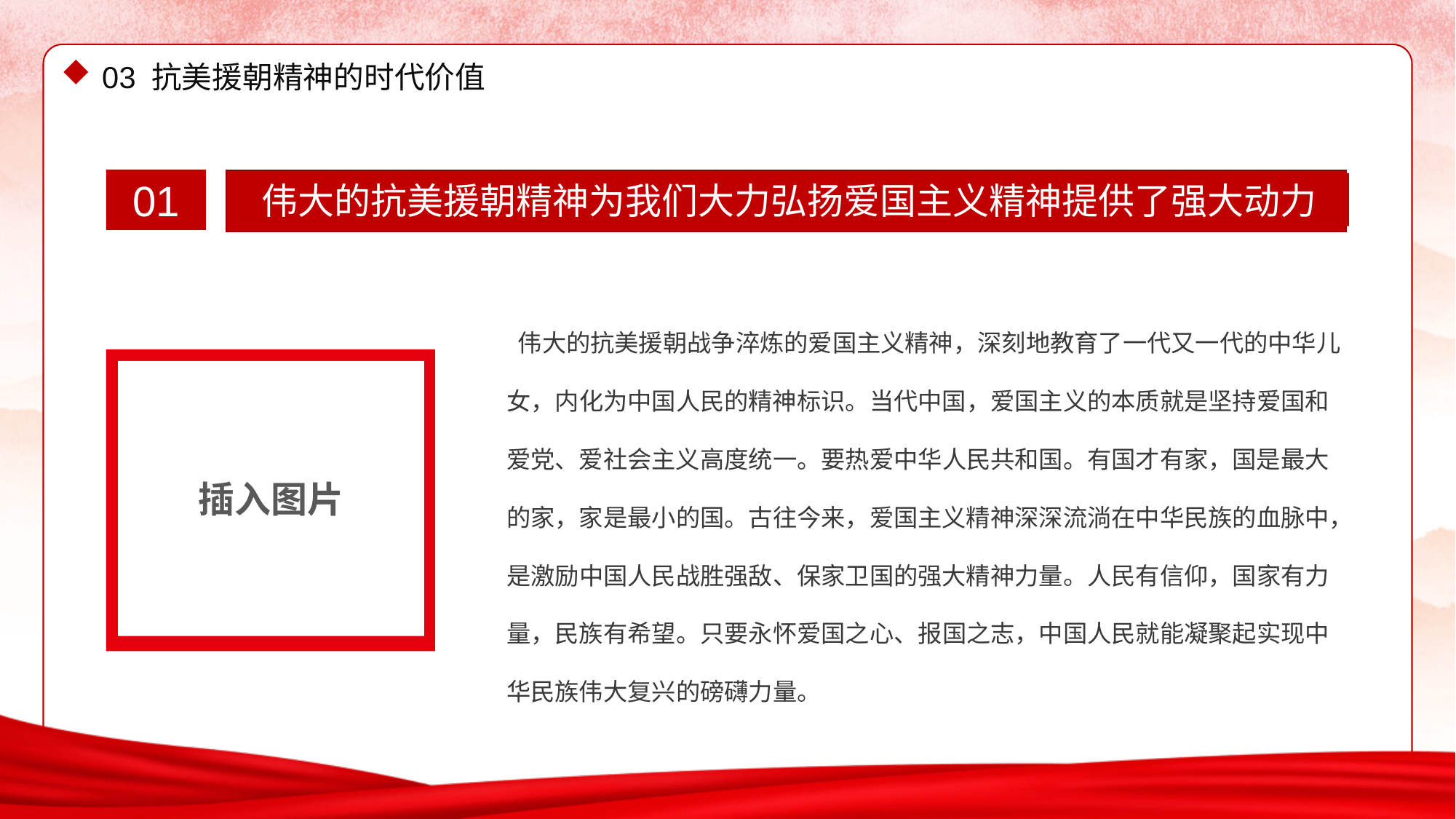

01
伟大的抗美援朝精神为我们大力弘扬爱国主义精神提供了强大动力

 伟大的抗美援朝战争淬炼的爱国主义精神，深刻地教育了一代又一代的中华儿女，内化为中国人民的精神标识。当代中国，爱国主义的本质就是坚持爱国和爱党、爱社会主义高度统一。要热爱中华人民共和国。有国才有家，国是最大的家，家是最小的国。古往今来，爱国主义精神深深流淌在中华民族的血脉中，是激励中国人民战胜强敌、保家卫国的强大精神力量。人民有信仰，国家有力量，民族有希望。只要永怀爱国之心、报国之志，中国人民就能凝聚起实现中华民族伟大复兴的磅礴力量。

插入图片